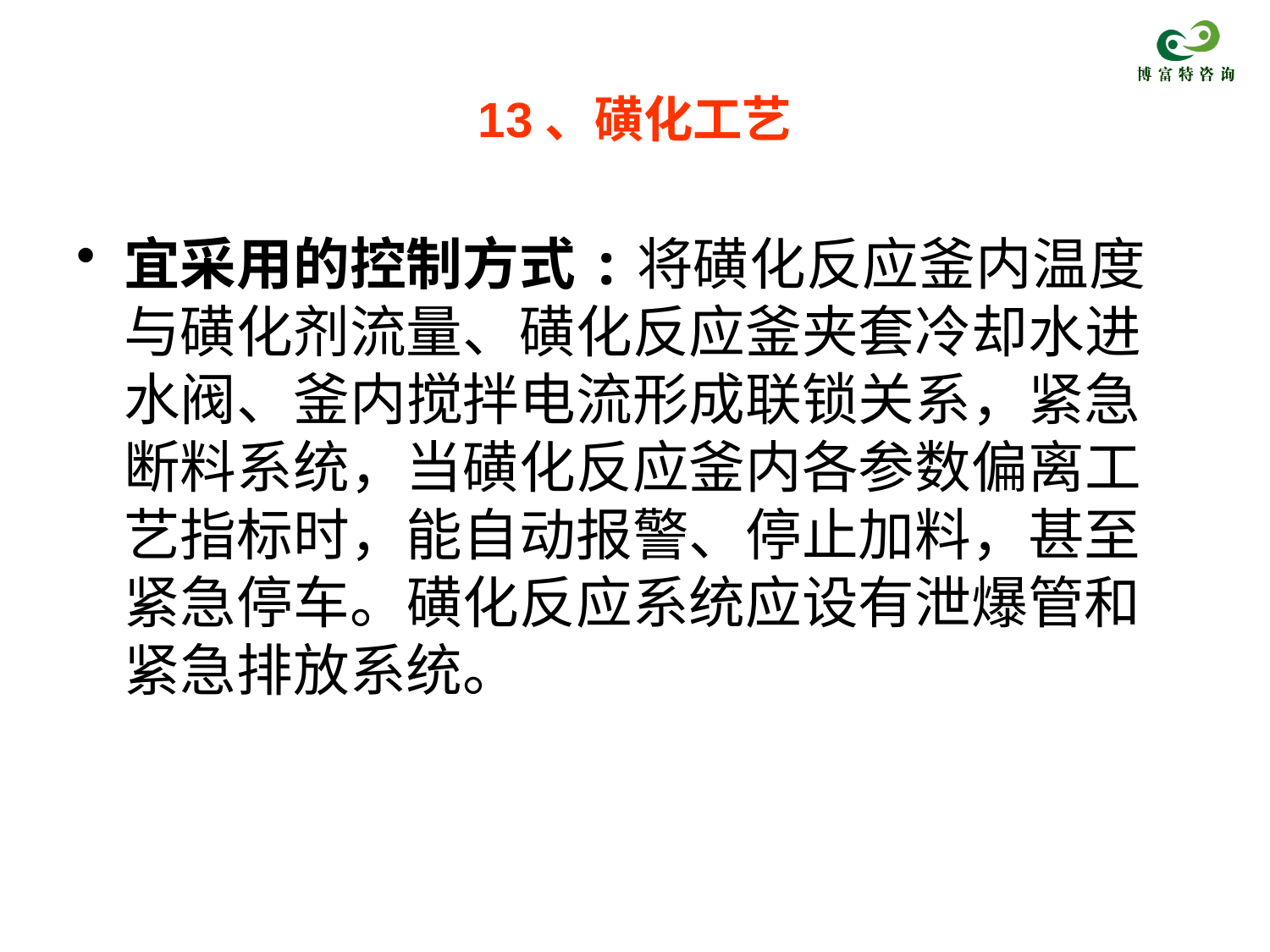

# 13、磺化工艺
宜采用的控制方式:将磺化反应釜内温度与磺化剂流量、磺化反应釜夹套冷却水进水阀、釜内搅拌电流形成联锁关系，紧急断料系统，当磺化反应釜内各参数偏离工艺指标时，能自动报警、停止加料，甚至紧急停车。磺化反应系统应设有泄爆管和紧急排放系统。